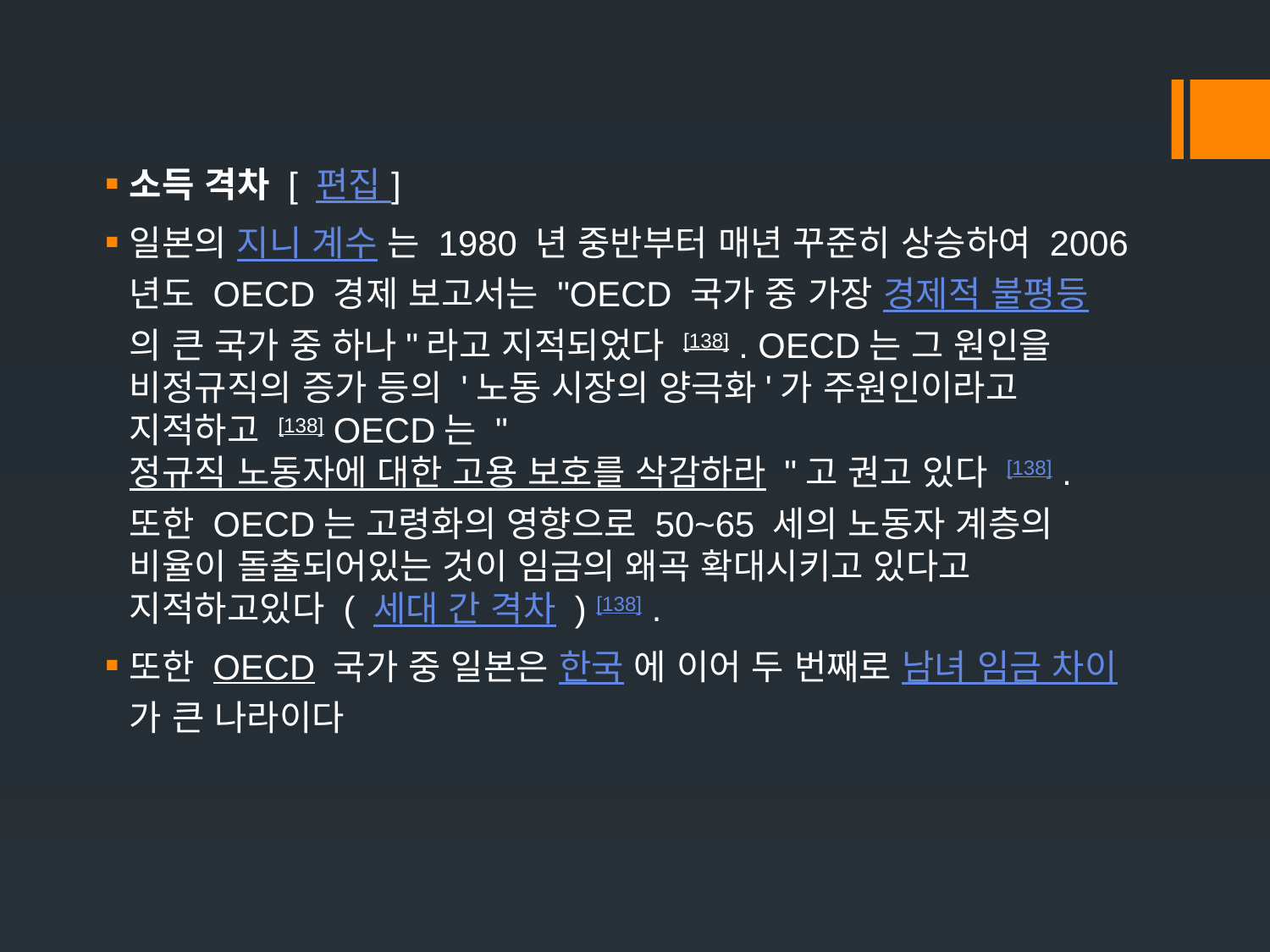

소득 격차 [ 편집 ]
일본의 지니 계수 는 1980 년 중반부터 매년 꾸준히 상승하여 2006 년도 OECD 경제 보고서는 "OECD 국가 중 가장 경제적 불평등 의 큰 국가 중 하나"라고 지적되었다 [138] . OECD는 그 원인을 비정규직의 증가 등의 '노동 시장의 양극화'가 주원인이라고 지적하고 [138] OECD는 " 정규직 노동자에 대한 고용 보호를 삭감하라 "고 권고 있다 [138] . 또한 OECD는 고령화의 영향으로 50~65 세의 노동자 계층의 비율이 돌출되어있는 것이 임금의 왜곡 확대시키고 있다고 지적하고있다 ( 세대 간 격차 ) [138] .
또한 OECD 국가 중 일본은 한국 에 이어 두 번째로 남녀 임금 차이 가 큰 나라이다